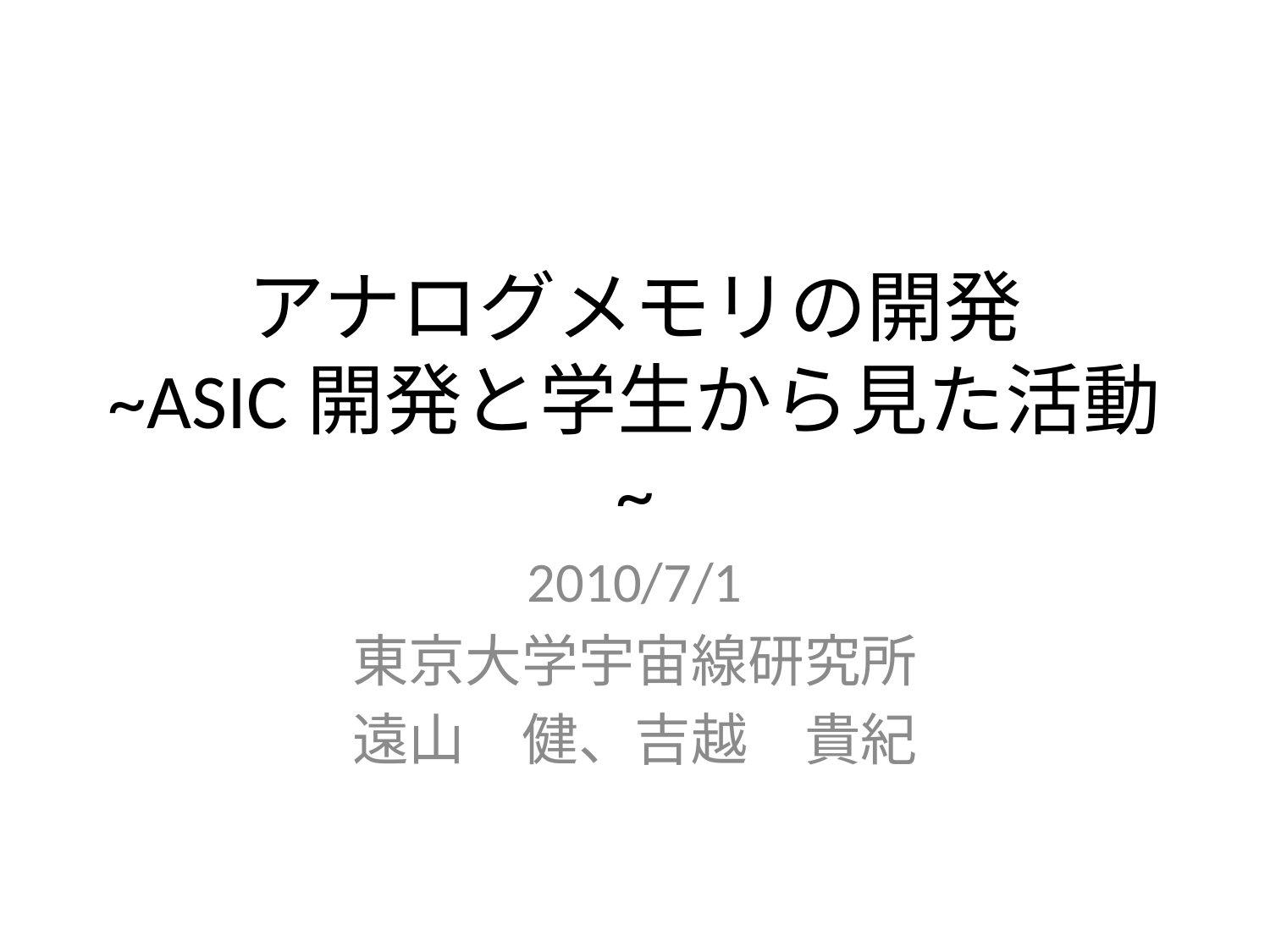

# アナログメモリの開発 ~ASIC開発と学生から見た活動~
2010/7/1
東京大学宇宙線研究所
遠山　健、吉越　貴紀